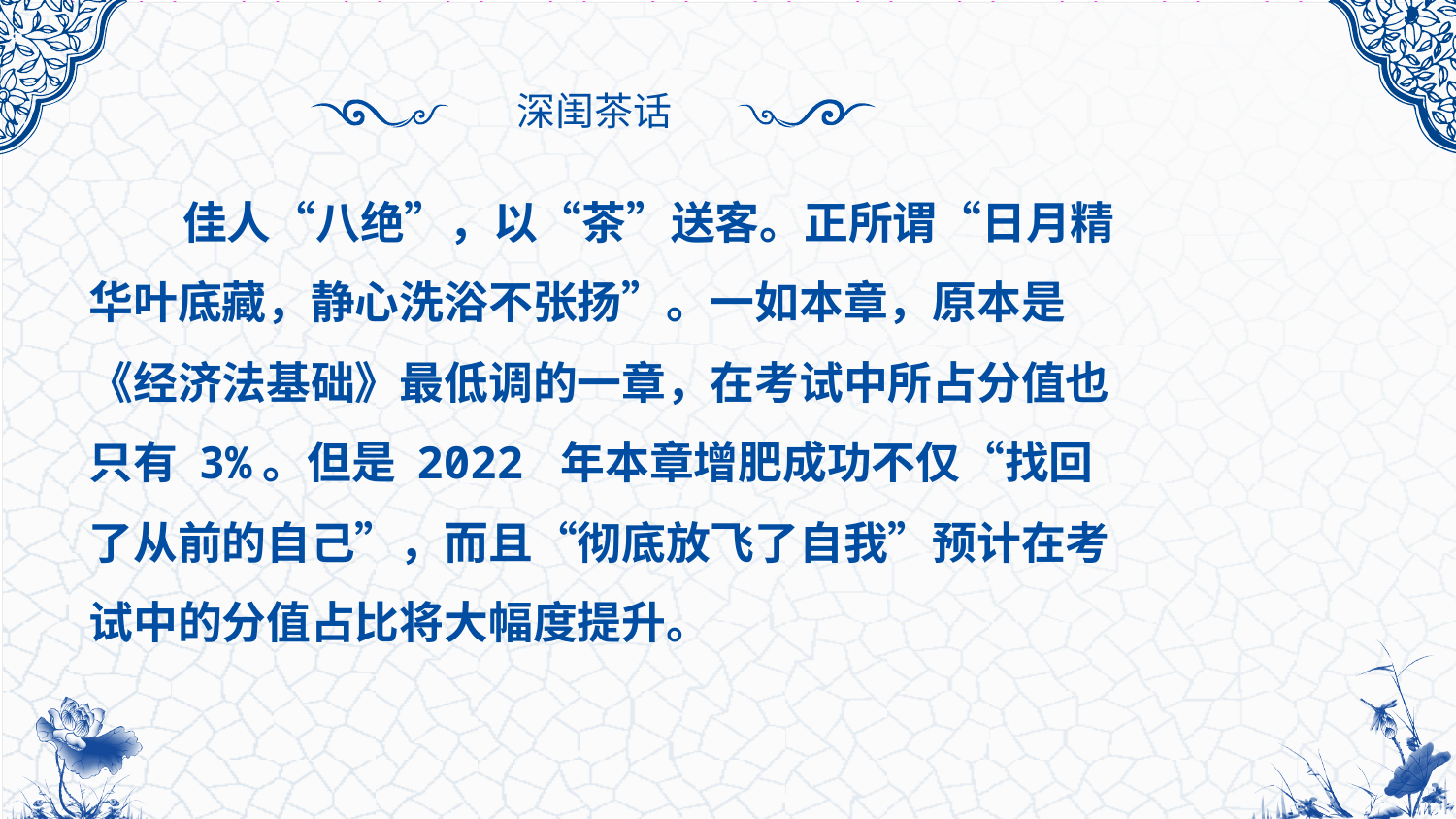

深闺茶话
 佳人“八绝”，以“茶”送客。正所谓“日月精华叶底藏，静心洗浴不张扬”。一如本章，原本是《经济法基础》最低调的一章，在考试中所占分值也只有 3%。但是 2022 年本章增肥成功不仅“找回了从前的自己”，而且“彻底放飞了自我”预计在考试中的分值占比将大幅度提升。